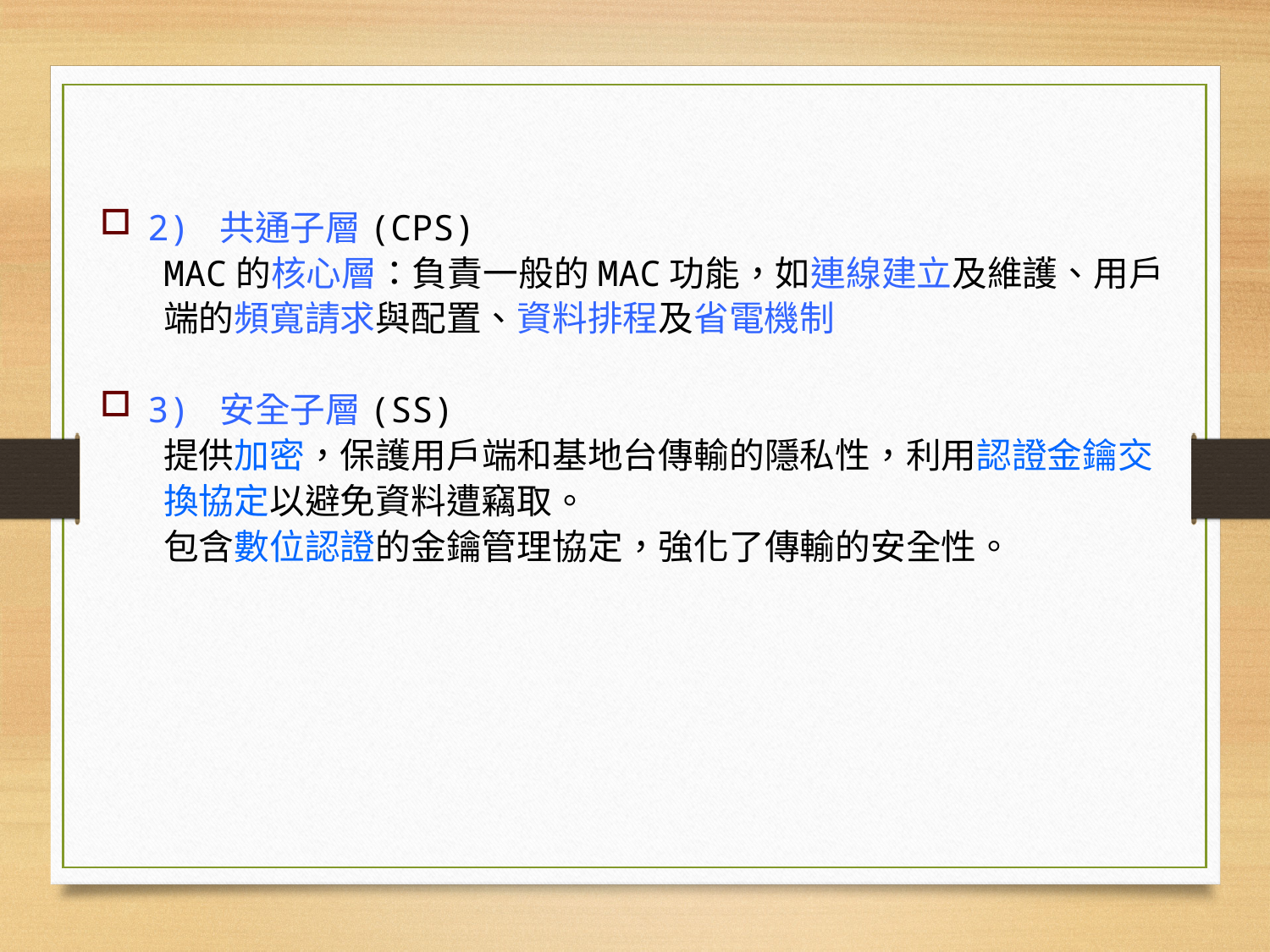

2) 共通子層(CPS)
MAC的核心層：負責一般的MAC功能，如連線建立及維護、用戶端的頻寬請求與配置、資料排程及省電機制

3) 安全子層(SS)
提供加密，保護用戶端和基地台傳輸的隱私性，利用認證金鑰交換協定以避免資料遭竊取。
包含數位認證的金鑰管理協定，強化了傳輸的安全性。